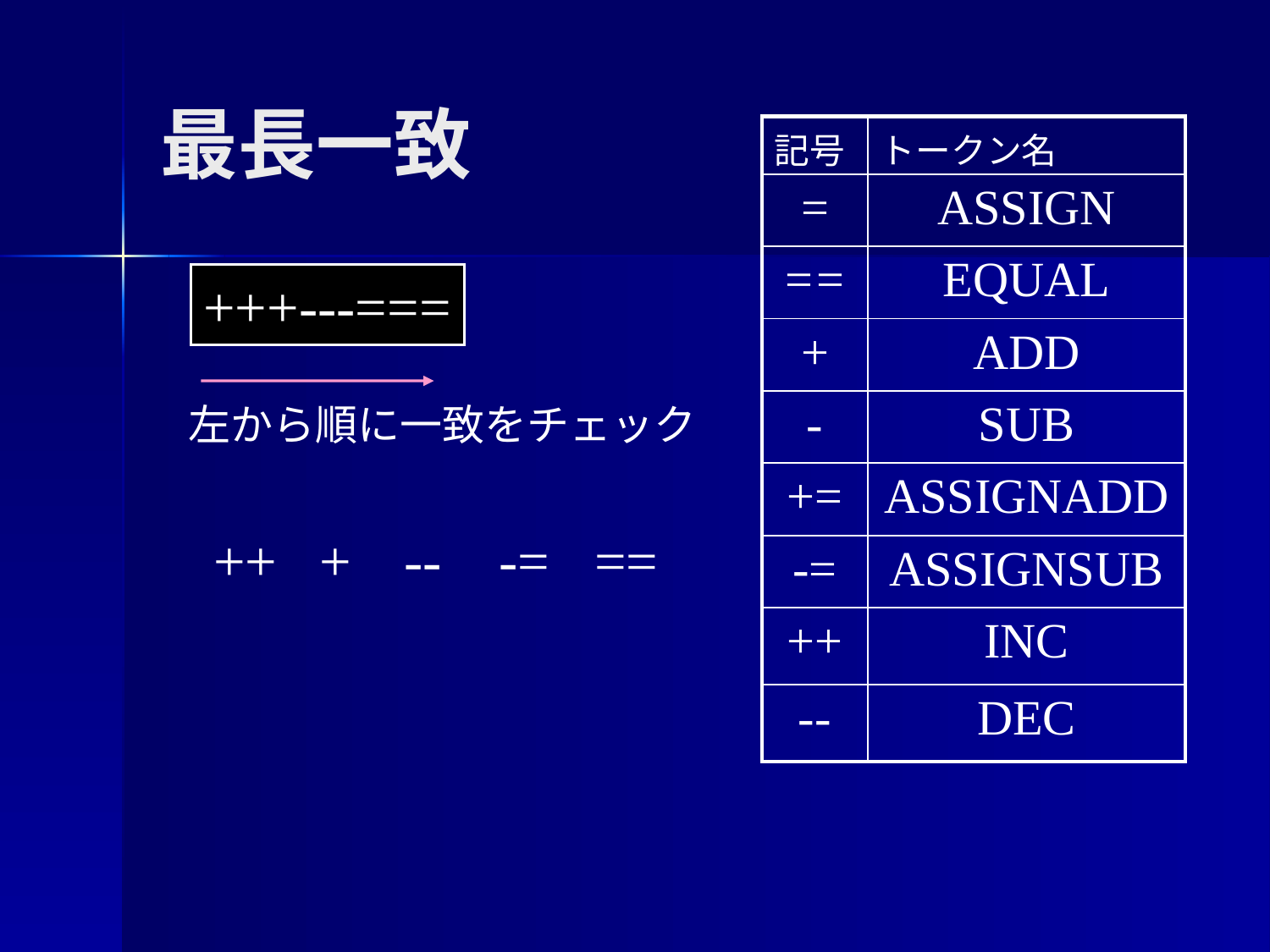

# 最長一致
| 記号 | トークン名 |
| --- | --- |
| = | ASSIGN |
| = = | EQUAL |
| + | ADD |
| - | SUB |
| += | ASSIGNADD |
| -= | ASSIGNSUB |
| ++ | INC |
| -- | DEC |
+++---===

左から順に一致をチェック
++
+
--
-=
==